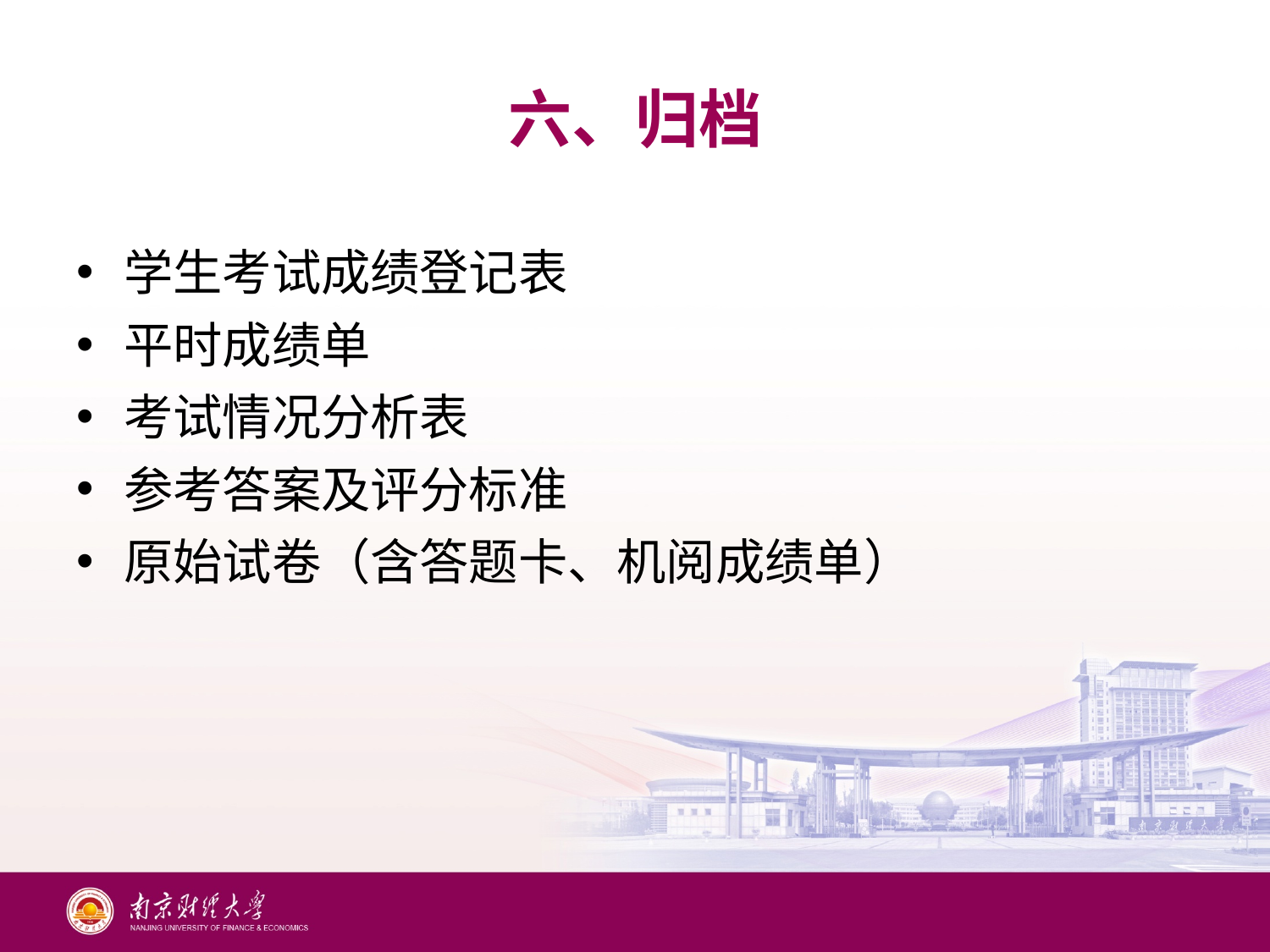

# 六、归档
学生考试成绩登记表
平时成绩单
考试情况分析表
参考答案及评分标准
原始试卷（含答题卡、机阅成绩单）